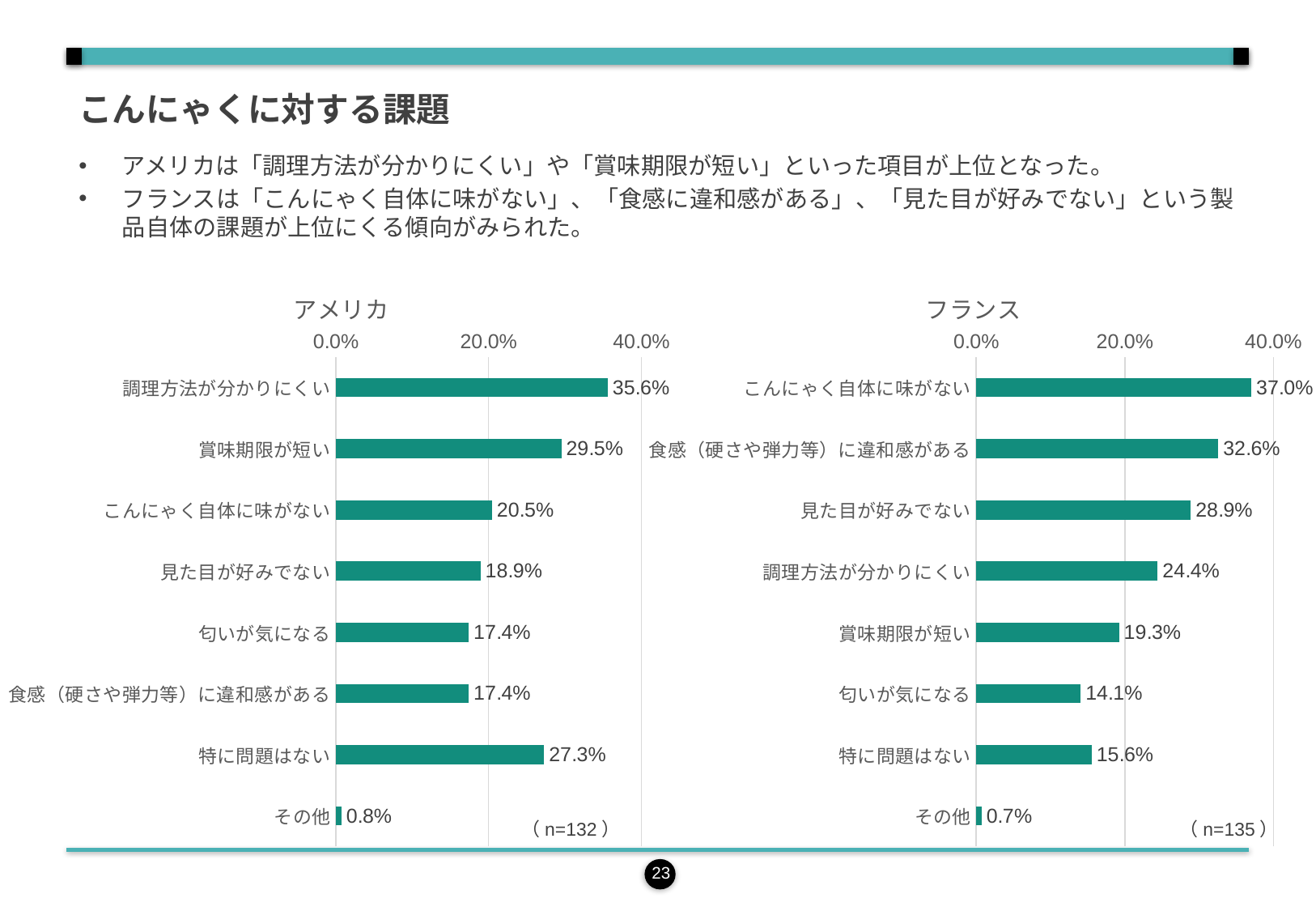

こんにゃくに対する課題
アメリカは「調理方法が分かりにくい」や「賞味期限が短い」といった項目が上位となった。
フランスは「こんにゃく自体に味がない」、「食感に違和感がある」、「見た目が好みでない」という製品自体の課題が上位にくる傾向がみられた。

### Chart: フランス

| Category | フランス |
|---|---|
| こんにゃく自体に味がない | 37.03703703703704 |
| 食感（硬さや弾力等）に違和感がある | 32.592592592592595 |
| 見た目が好みでない | 28.88888888888889 |
| 調理方法が分かりにくい | 24.444444444444443 |
| 賞味期限が短い | 19.25925925925926 |
| 匂いが気になる | 14.074074074074074 |
| 特に問題はない | 15.555555555555555 |
| その他 | 0.7407407407407407 |

### Chart: アメリカ

| Category | アメリカ |
|---|---|
| 調理方法が分かりにくい | 35.60606060606061 |
| 賞味期限が短い | 29.545454545454547 |
| こんにゃく自体に味がない | 20.454545454545453 |
| 見た目が好みでない | 18.939393939393938 |
| 匂いが気になる | 17.424242424242426 |
| 食感（硬さや弾力等）に違和感がある | 17.424242424242426 |
| 特に問題はない | 27.272727272727273 |
| その他 | 0.7575757575757576 |
（n=132）
（n=135）
23